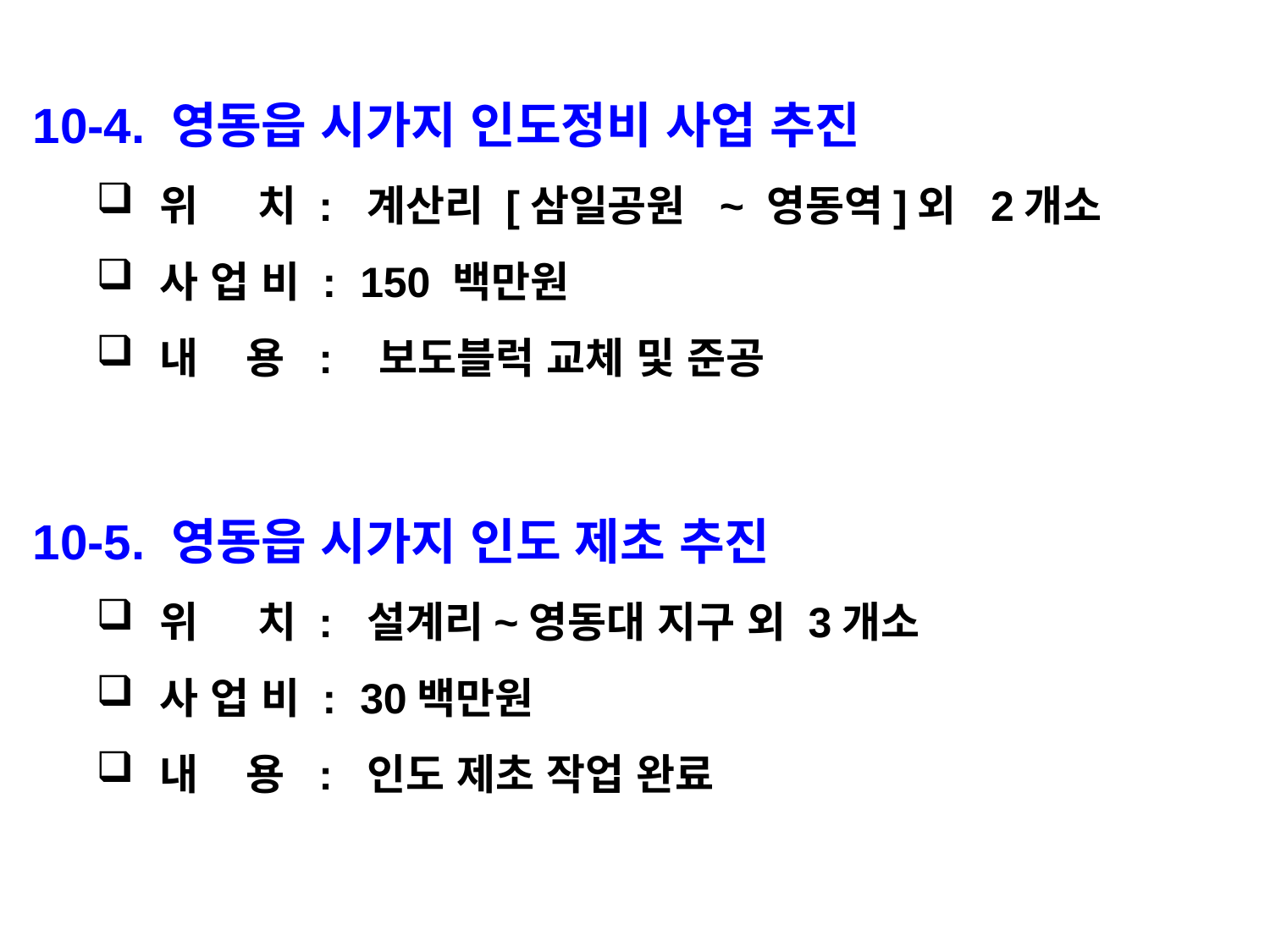

10-4. 영동읍 시가지 인도정비 사업 추진
위     치 :  계산리 [삼일공원  ~ 영동역]외  2개소
사 업 비 :  150 백만원
내    용  :   보도블럭 교체 및 준공

10-5. 영동읍 시가지 인도 제초 추진
위     치 :  설계리~영동대 지구 외 3개소
사 업 비 :  30백만원
내    용  :  인도 제초 작업 완료